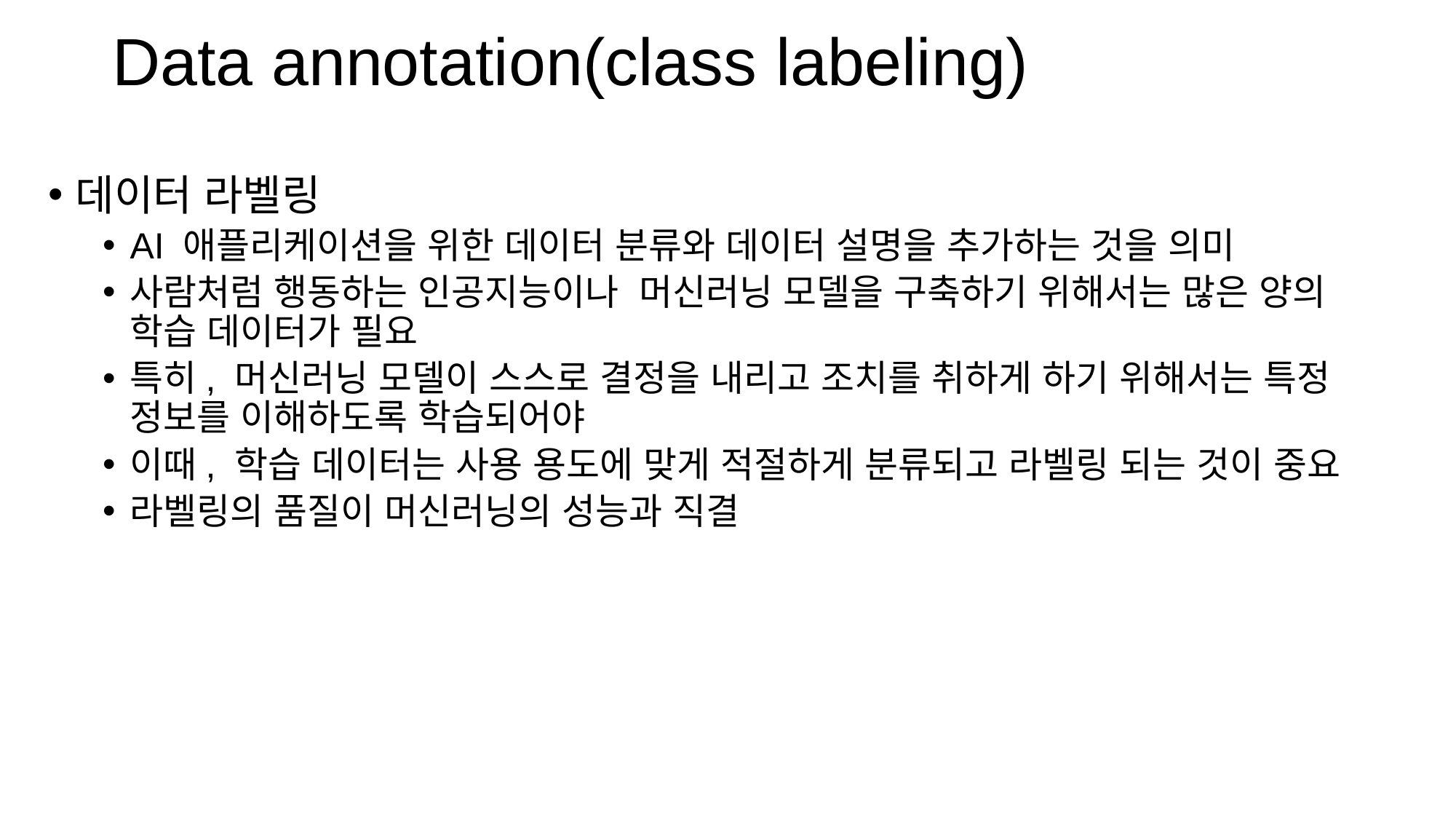

# Data annotation(class labeling)
데이터 라벨링
AI 애플리케이션을 위한 데이터 분류와 데이터 설명을 추가하는 것을 의미
사람처럼 행동하는 인공지능이나  머신러닝 모델을 구축하기 위해서는 많은 양의 학습 데이터가 필요
특히, 머신러닝 모델이 스스로 결정을 내리고 조치를 취하게 하기 위해서는 특정 정보를 이해하도록 학습되어야
이때, 학습 데이터는 사용 용도에 맞게 적절하게 분류되고 라벨링 되는 것이 중요
라벨링의 품질이 머신러닝의 성능과 직결